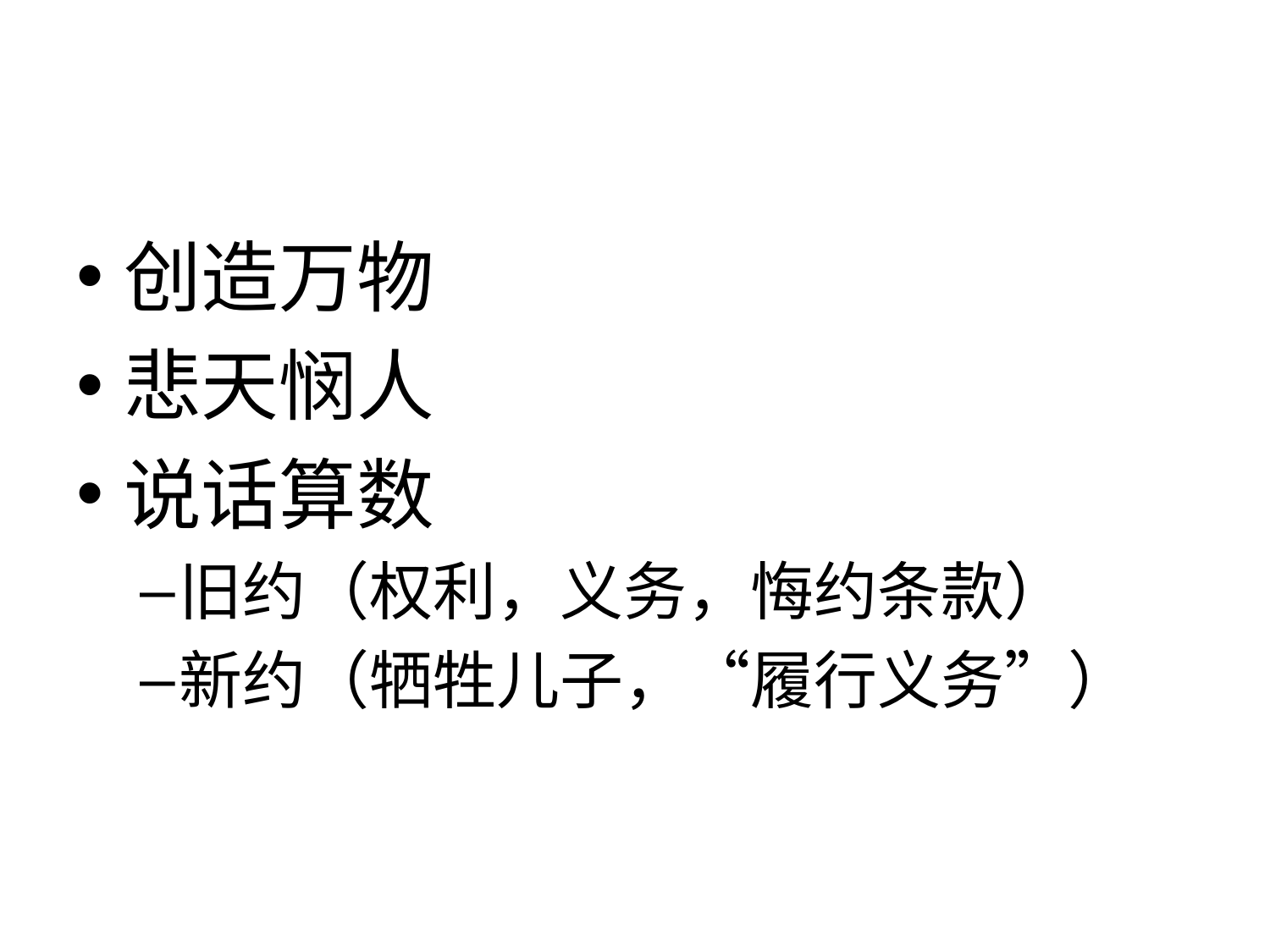

#
创造万物
悲天悯人
说话算数
旧约（权利，义务，悔约条款）
新约（牺牲儿子，“履行义务”）